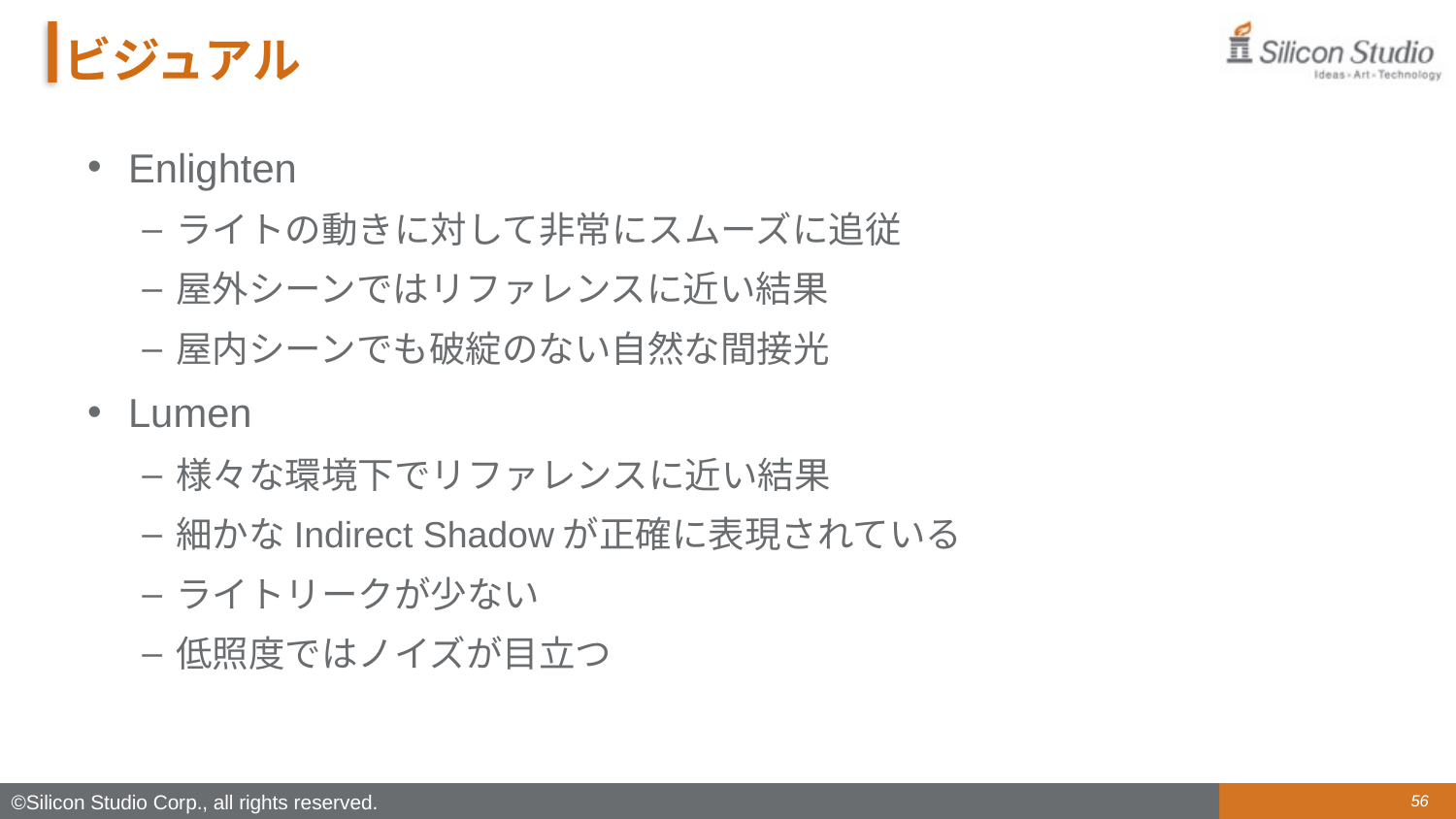

# ビジュアル
Enlighten
ライトの動きに対して非常にスムーズに追従
屋外シーンではリファレンスに近い結果
屋内シーンでも破綻のない自然な間接光
Lumen
様々な環境下でリファレンスに近い結果
細かなIndirect Shadowが正確に表現されている
ライトリークが少ない
低照度ではノイズが目立つ